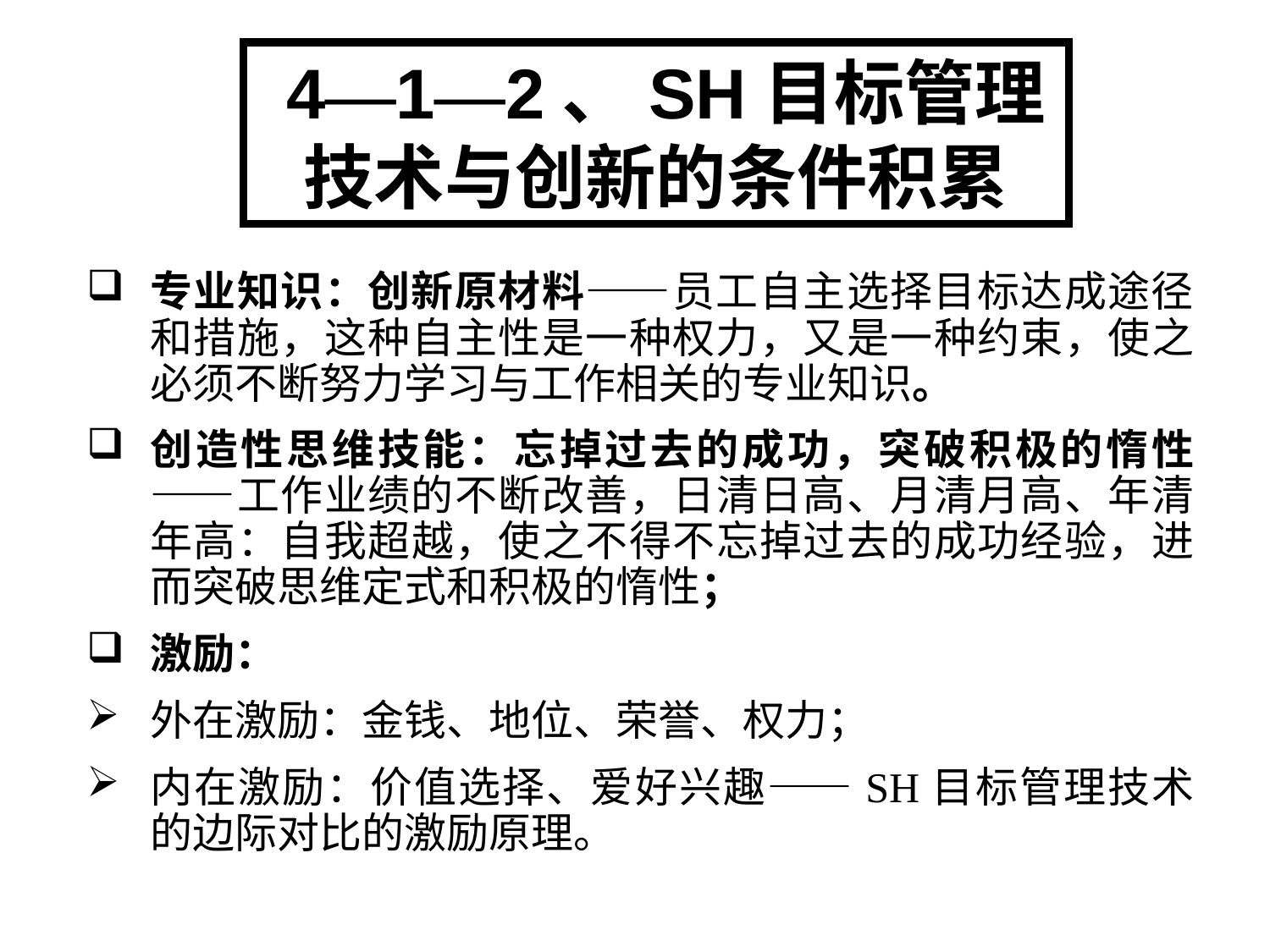

4—1—2、SH目标管理技术与创新的条件积累
专业知识：创新原材料——员工自主选择目标达成途径和措施，这种自主性是一种权力，又是一种约束，使之必须不断努力学习与工作相关的专业知识。
创造性思维技能：忘掉过去的成功，突破积极的惰性——工作业绩的不断改善，日清日高、月清月高、年清年高：自我超越，使之不得不忘掉过去的成功经验，进而突破思维定式和积极的惰性；
激励：
外在激励：金钱、地位、荣誉、权力；
内在激励：价值选择、爱好兴趣——SH目标管理技术的边际对比的激励原理。